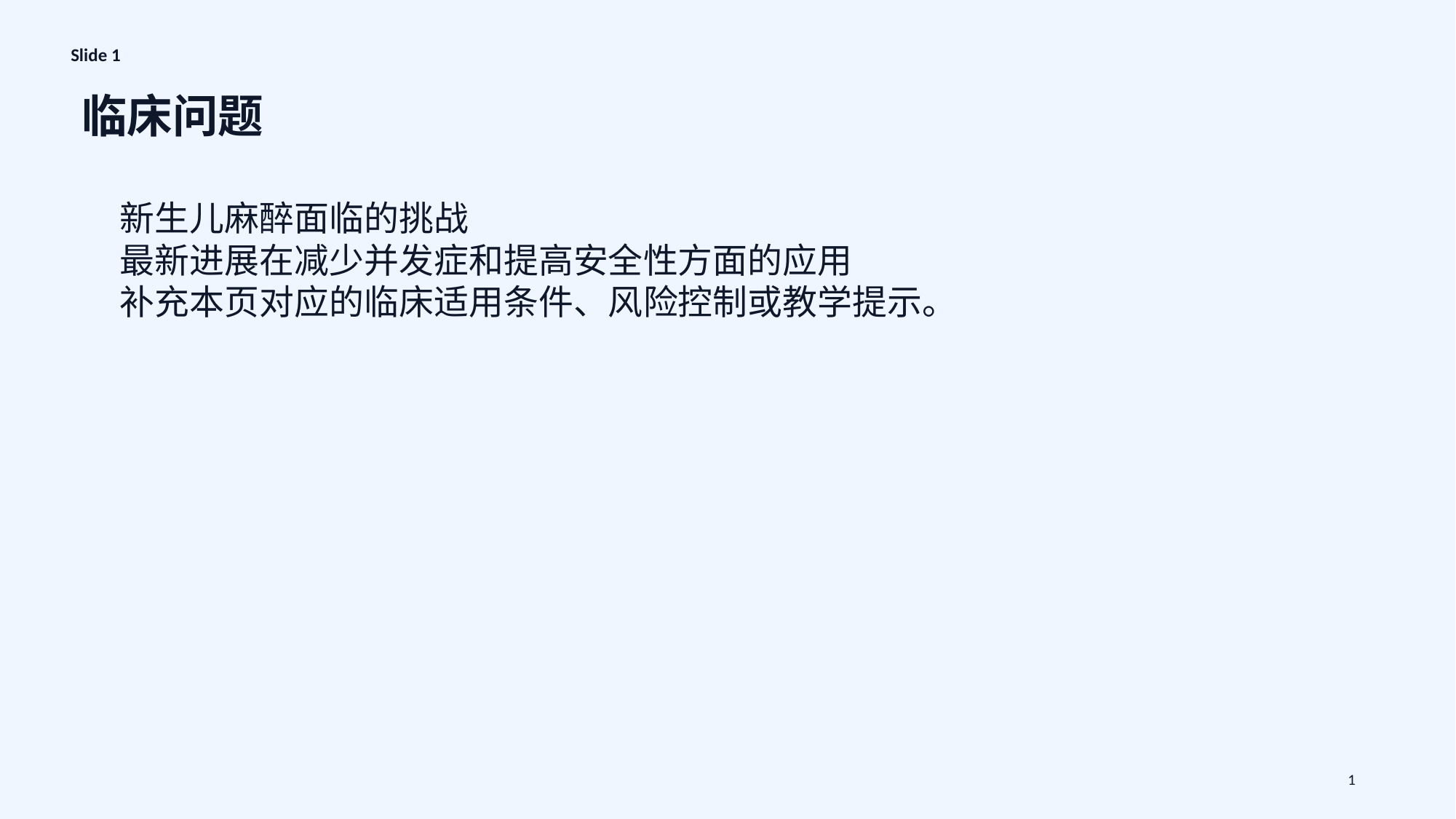

Slide 1
临床问题
新生儿麻醉面临的挑战
最新进展在减少并发症和提高安全性方面的应用
补充本页对应的临床适用条件、风险控制或教学提示。
1